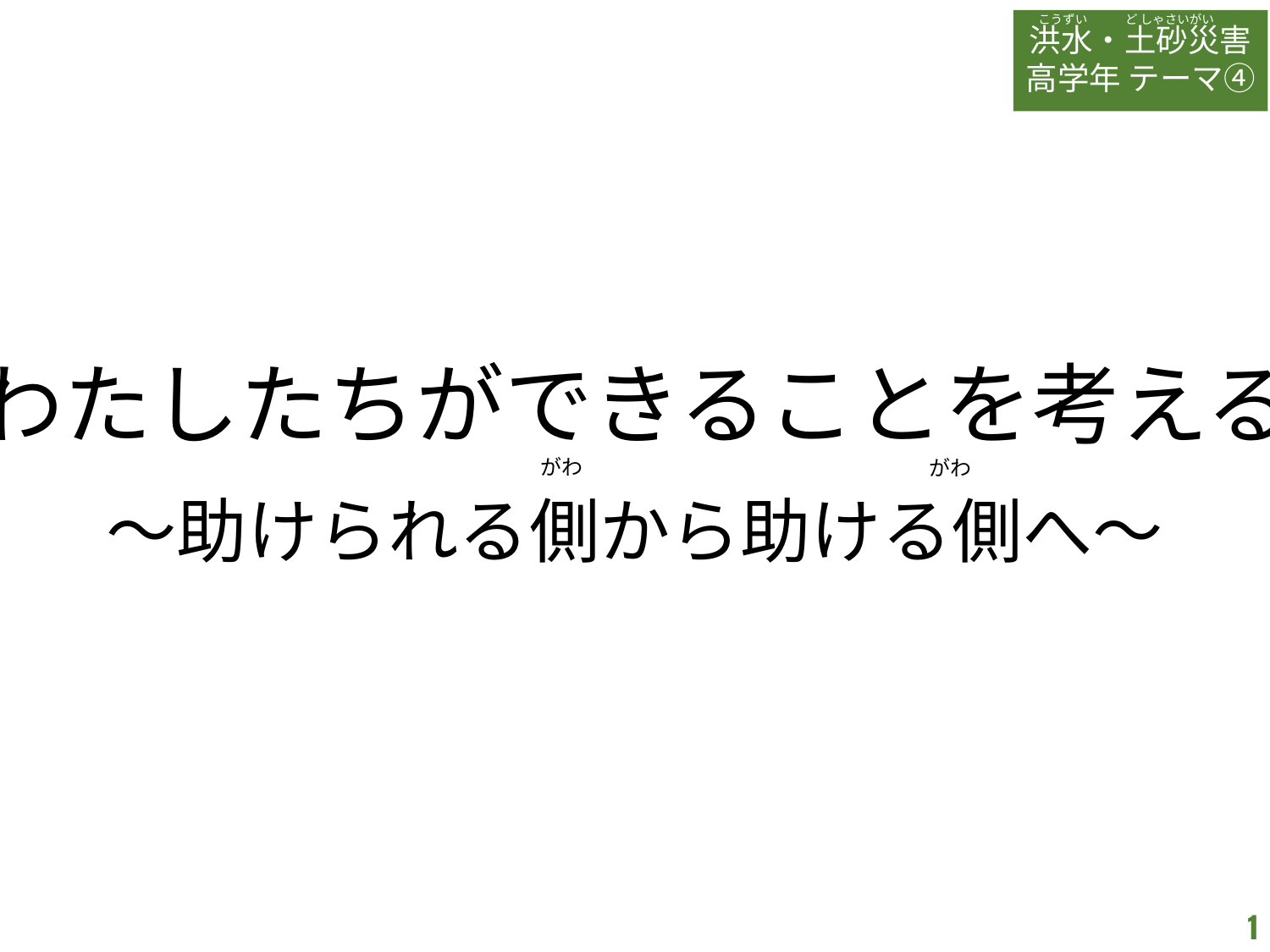

洪水・土砂災害
高学年 テーマ④
こうずい
ど しゃさいがい
わたしたちができることを考える
～助けられる側から助ける側へ～
がわ
がわ
1